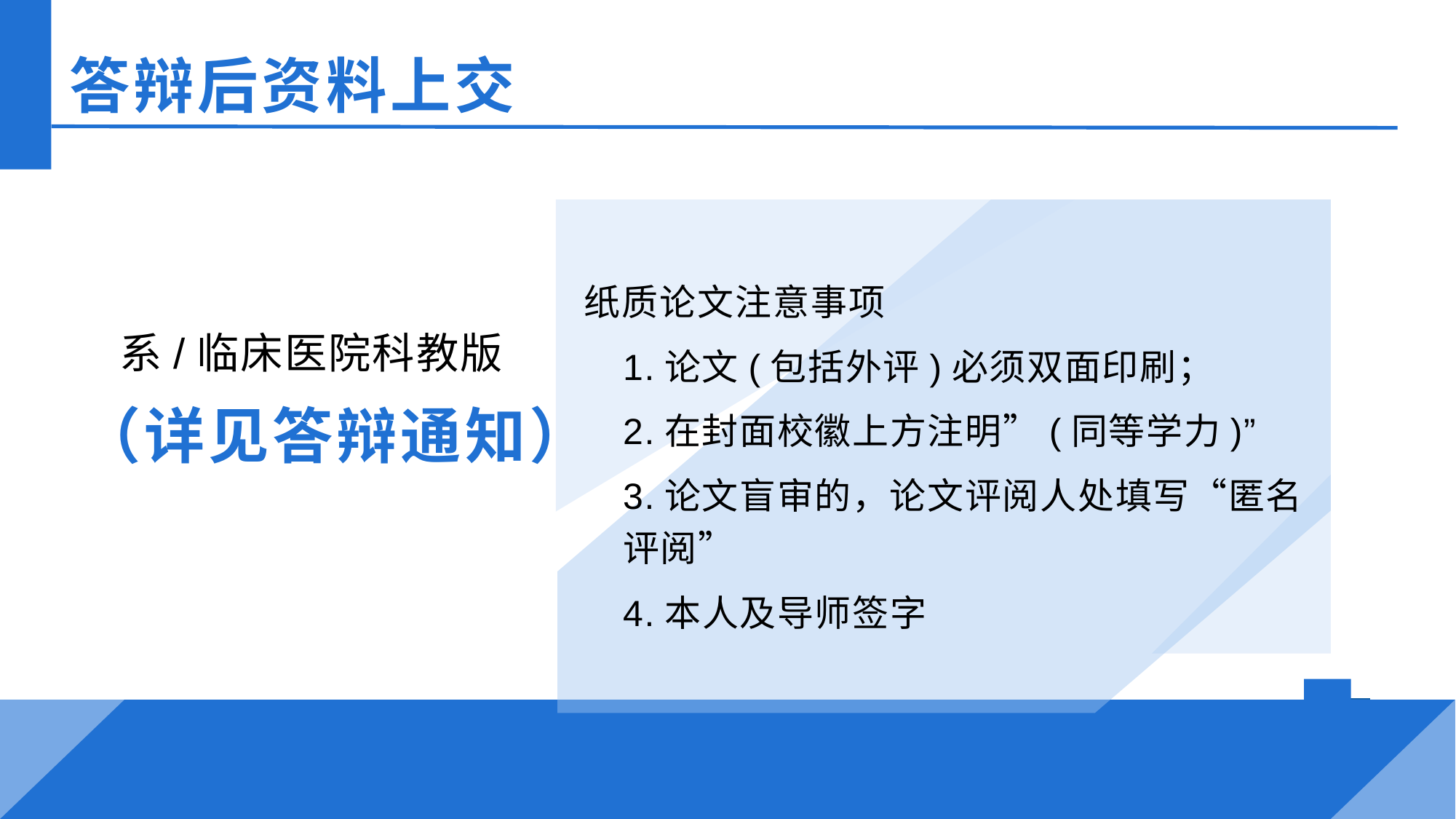

答辩后资料上交

纸质论文注意事项
1.论文(包括外评)必须双面印刷；
2.在封面校徽上方注明”(同等学力)”
3.论文盲审的，论文评阅人处填写“匿名评阅”
4.本人及导师签字
系/临床医院科教版
（详见答辩通知）